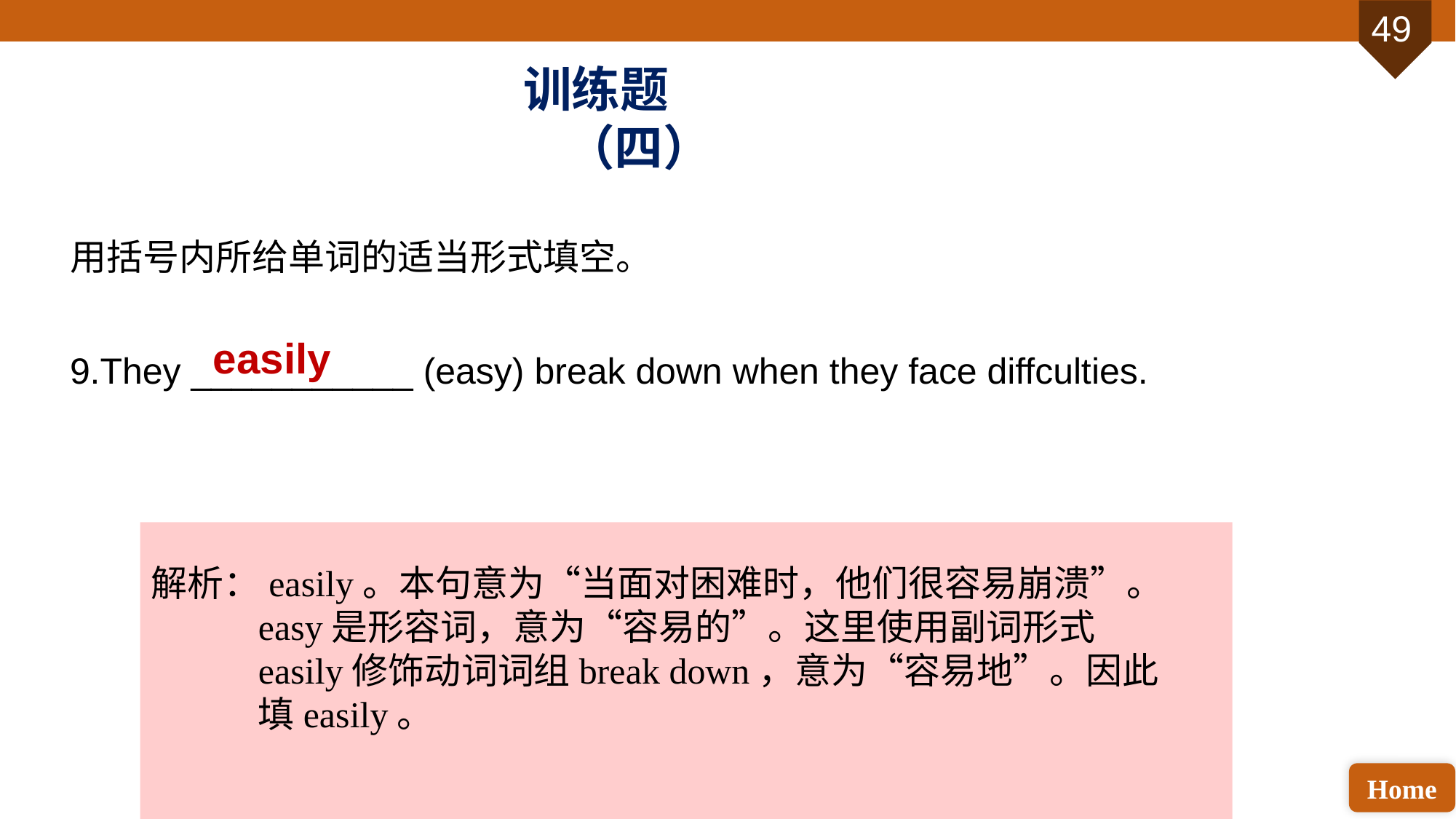

训练题（四）
用括号内所给单词的适当形式填空。

9.They ___________ (easy) break down when they face diffculties.
easily

解析：easily。本句意为“当面对困难时，他们很容易崩溃”。easy是形容词，意为“容易的”。这里使用副词形式easily修饰动词词组break down，意为“容易地”。因此填easily。